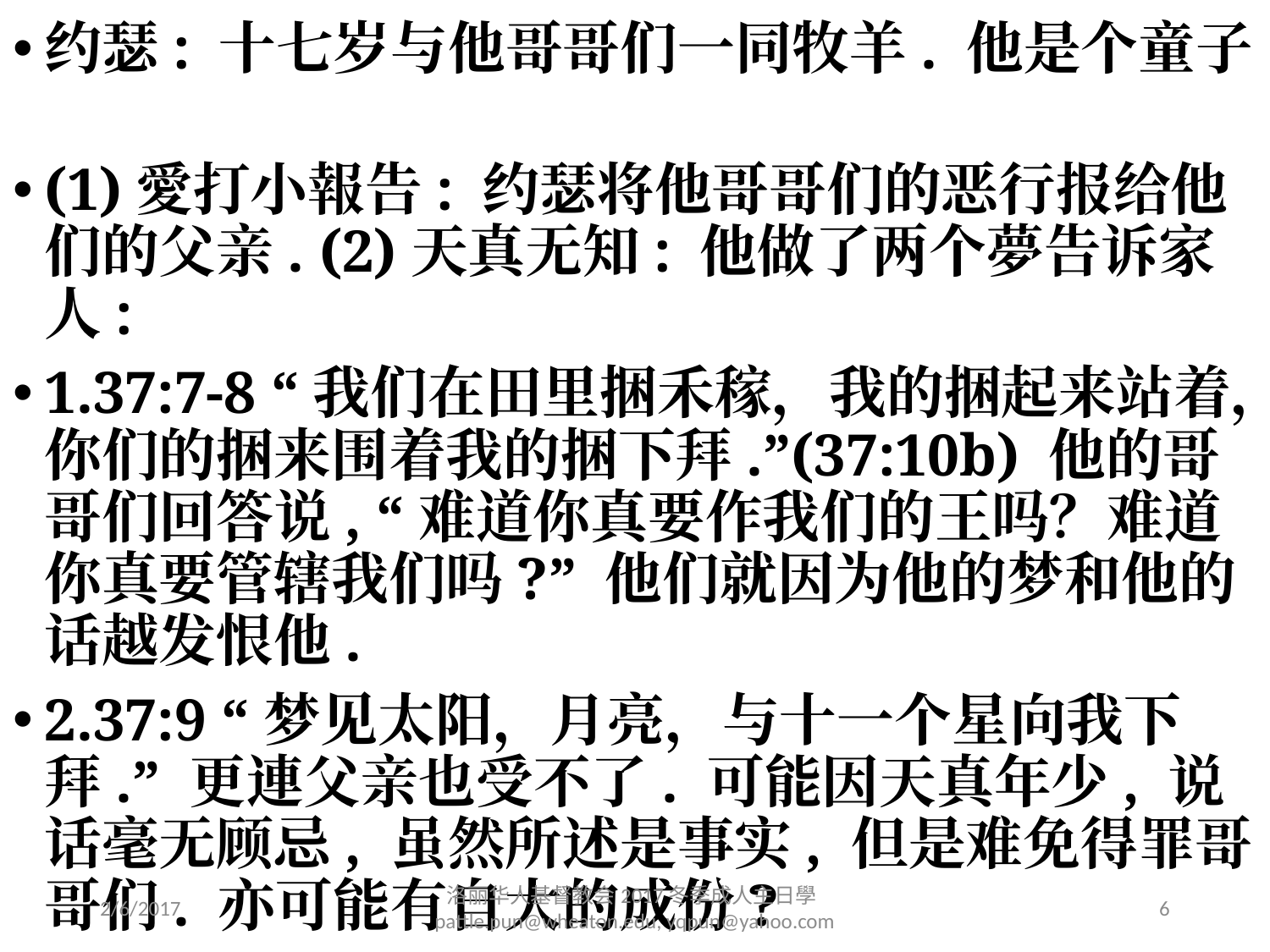

约瑟: 十七岁与他哥哥们一同牧羊. 他是个童子.
(1)愛打小報告: 约瑟将他哥哥们的恶行报给他们的父亲. (2)天真无知: 他做了两个夢告诉家人:
1.37:7-8 “我们在田里捆禾稼，我的捆起来站着，你们的捆来围着我的捆下拜.”(37:10b) 他的哥哥们回答说, “难道你真要作我们的王吗？难道你真要管辖我们吗?” 他们就因为他的梦和他的话越发恨他.
2.37:9 “梦见太阳，月亮，与十一个星向我下拜.” 更連父亲也受不了. 可能因天真年少, 说话毫无顾忌, 虽然所述是事实, 但是难免得罪哥哥们. 亦可能有自大的成份?
2/6/2017
洛丽华⼈基督教会2017冬季成⼈主⽇學  pattle.pun@wheaton.edu, yqpun@yahoo.com
6